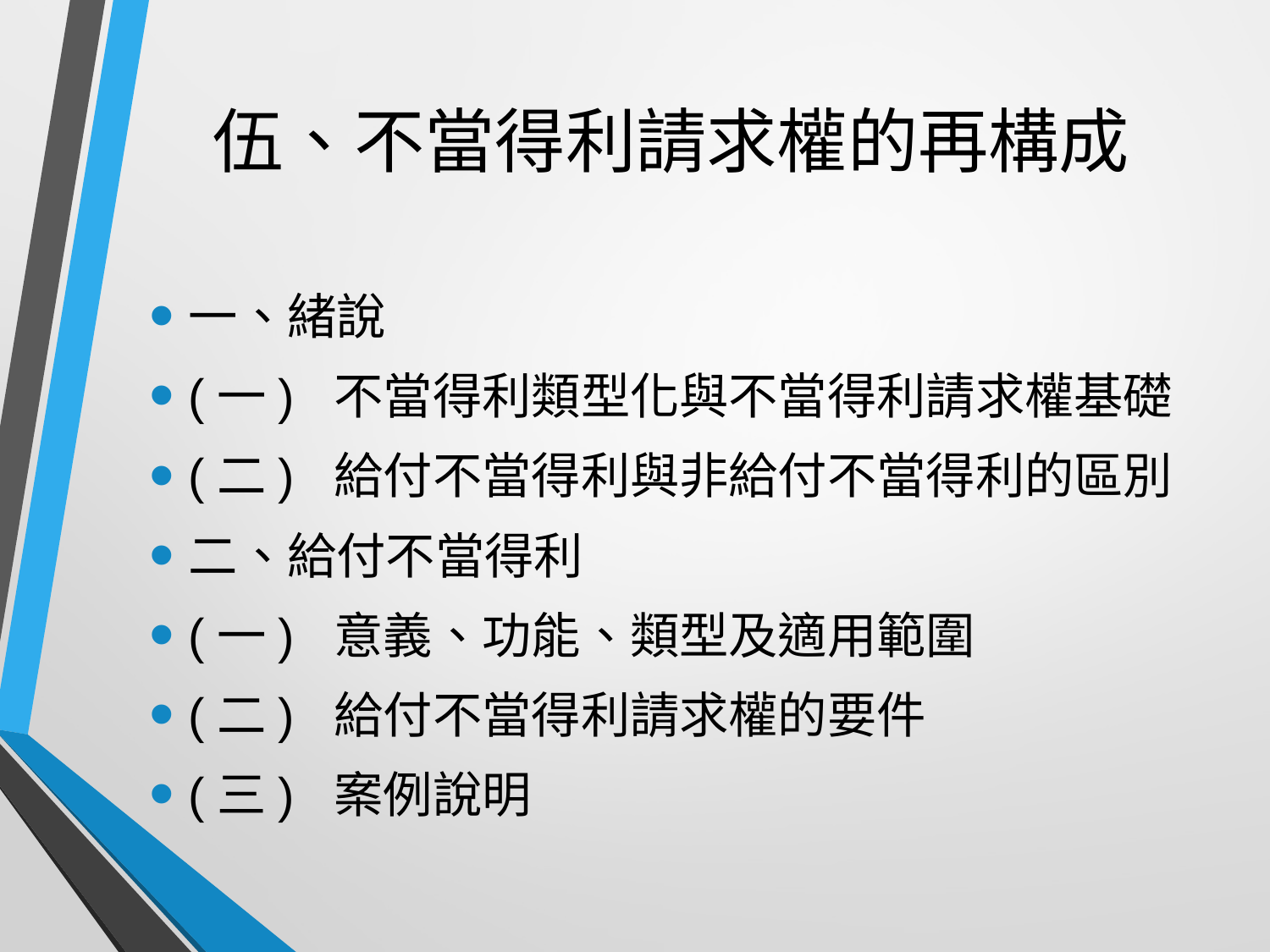

# 伍、不當得利請求權的再構成
一、緒說
(一)  不當得利類型化與不當得利請求權基礎
(二)  給付不當得利與非給付不當得利的區別
二、給付不當得利
(一)  意義、功能、類型及適用範圍
(二)  給付不當得利請求權的要件
(三)  案例說明